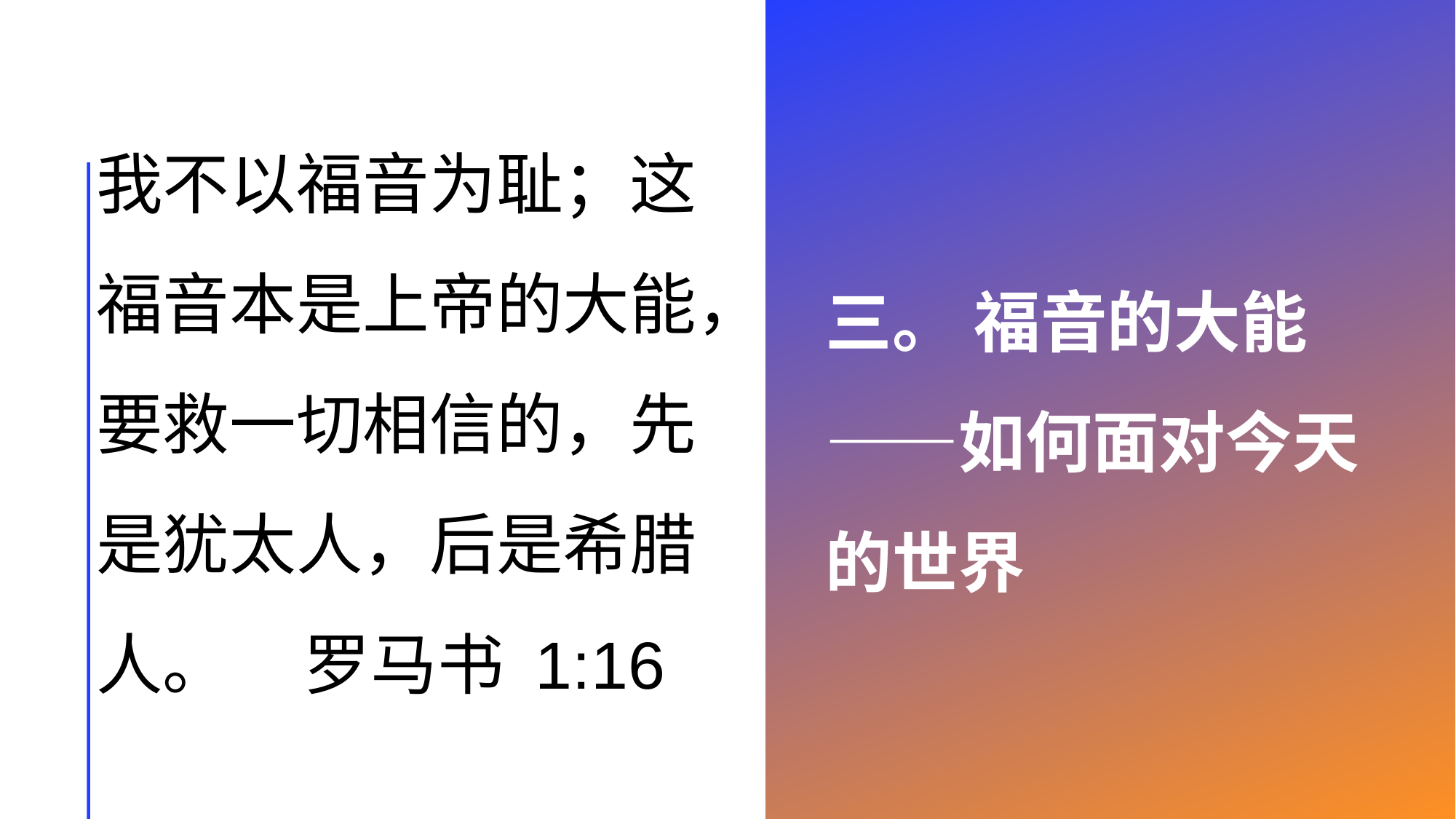

# 三。 福音的大能——如何面对今天的世界
我不以福音为耻；这福音本是上帝的大能，要救一切相信的，先是犹太人，后是希腊人。     罗马书 1:16